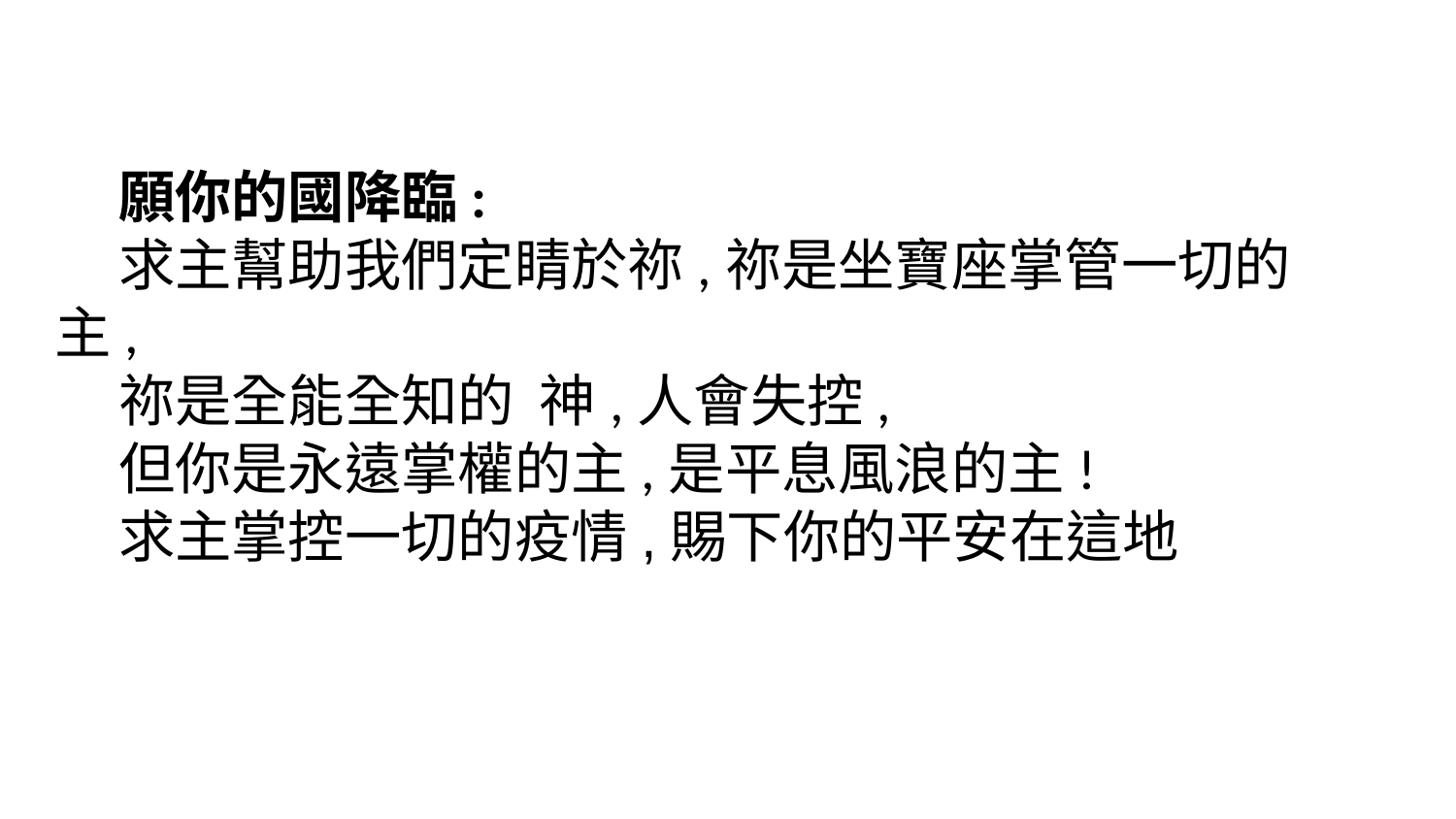

願你的國降臨:
    求主幫助我們定睛於祢,祢是坐寶座掌管一切的主,
    祢是全能全知的  神,人會失控,
    但你是永遠掌權的主,是平息風浪的主!
    求主掌控一切的疫情,賜下你的平安在這地